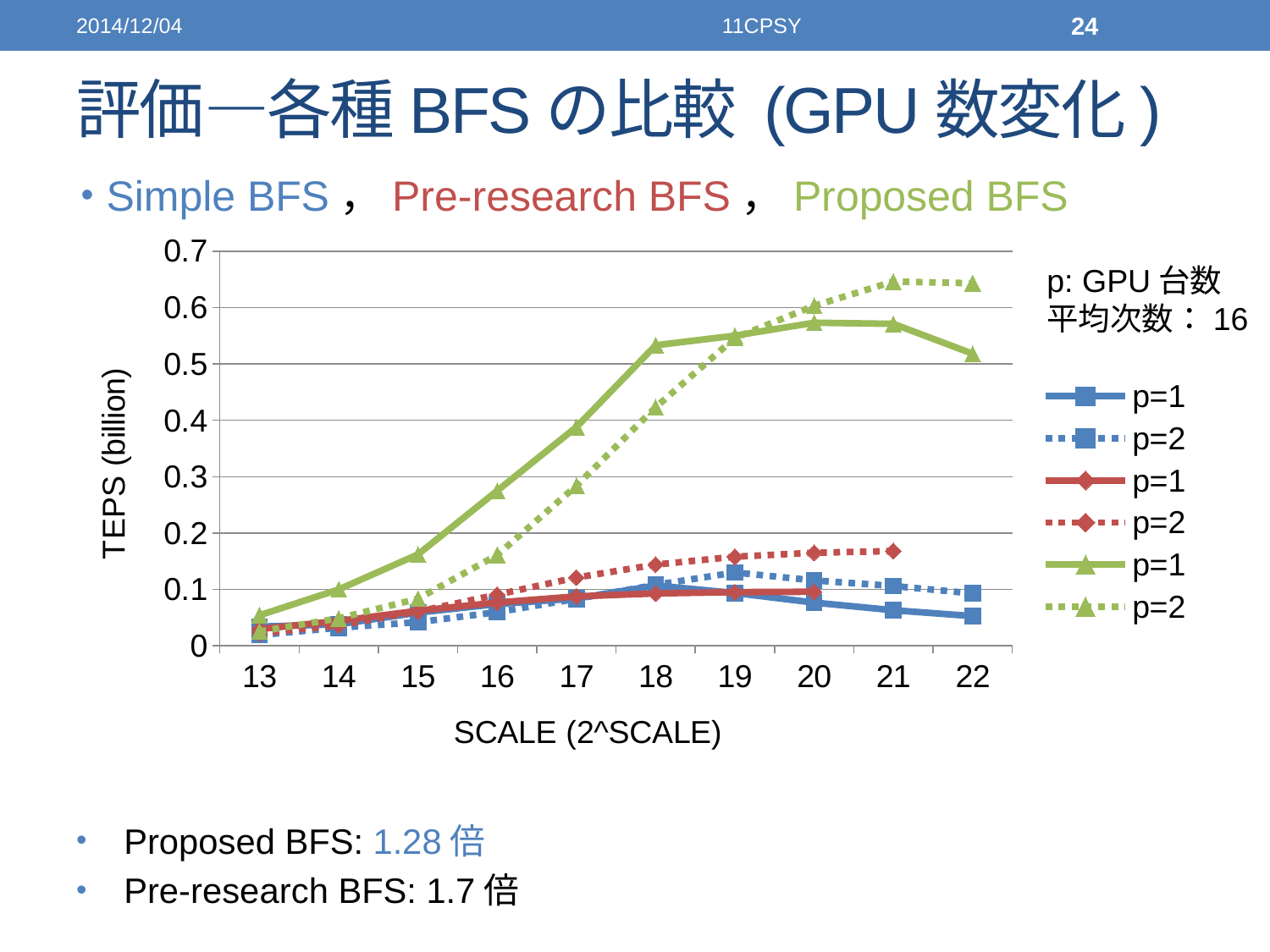

2014/12/04
11CPSY
24
# 評価―各種BFSの比較 (GPU数変化)
Simple BFS，Pre-research BFS，Proposed BFS

### Chart

| Category | p=1 | p=2 | p=1 | p=2 | p=1 | p=2 |
|---|---|---|---|---|---|---|
| 13.0 | 0.0340062475738725 | 0.019 | 0.0296 | 0.0219 | 0.0541 | 0.0255 |
| 14.0 | 0.0380544728596804 | 0.032 | 0.0441 | 0.0364 | 0.0999 | 0.0487 |
| 15.0 | 0.058776095093402 | 0.0419 | 0.0621 | 0.0606 | 0.162 | 0.0834 |
| 16.0 | 0.0740514861559371 | 0.0597 | 0.0767 | 0.0908 | 0.275 | 0.161 |
| 17.0 | 0.0838405357982646 | 0.0833 | 0.0876 | 0.121 | 0.388 | 0.284 |
| 18.0 | 0.106788712841284 | 0.108 | 0.0928 | 0.144 | 0.533 | 0.423 |
| 19.0 | 0.0936653337496215 | 0.13 | 0.0951 | 0.158 | 0.55 | 0.546 |
| 20.0 | 0.0765847873542841 | 0.116 | 0.0958 | 0.165 | 0.573 | 0.603 |
| 21.0 | 0.0630114628168534 | 0.106 | None | 0.168 | 0.571 | 0.646 |
| 22.0 | 0.052656310195205 | 0.0929 | None | None | 0.518 | 0.643 |
p: GPU台数
平均次数：16
Proposed BFS: 1.28倍
Pre-research BFS: 1.7倍